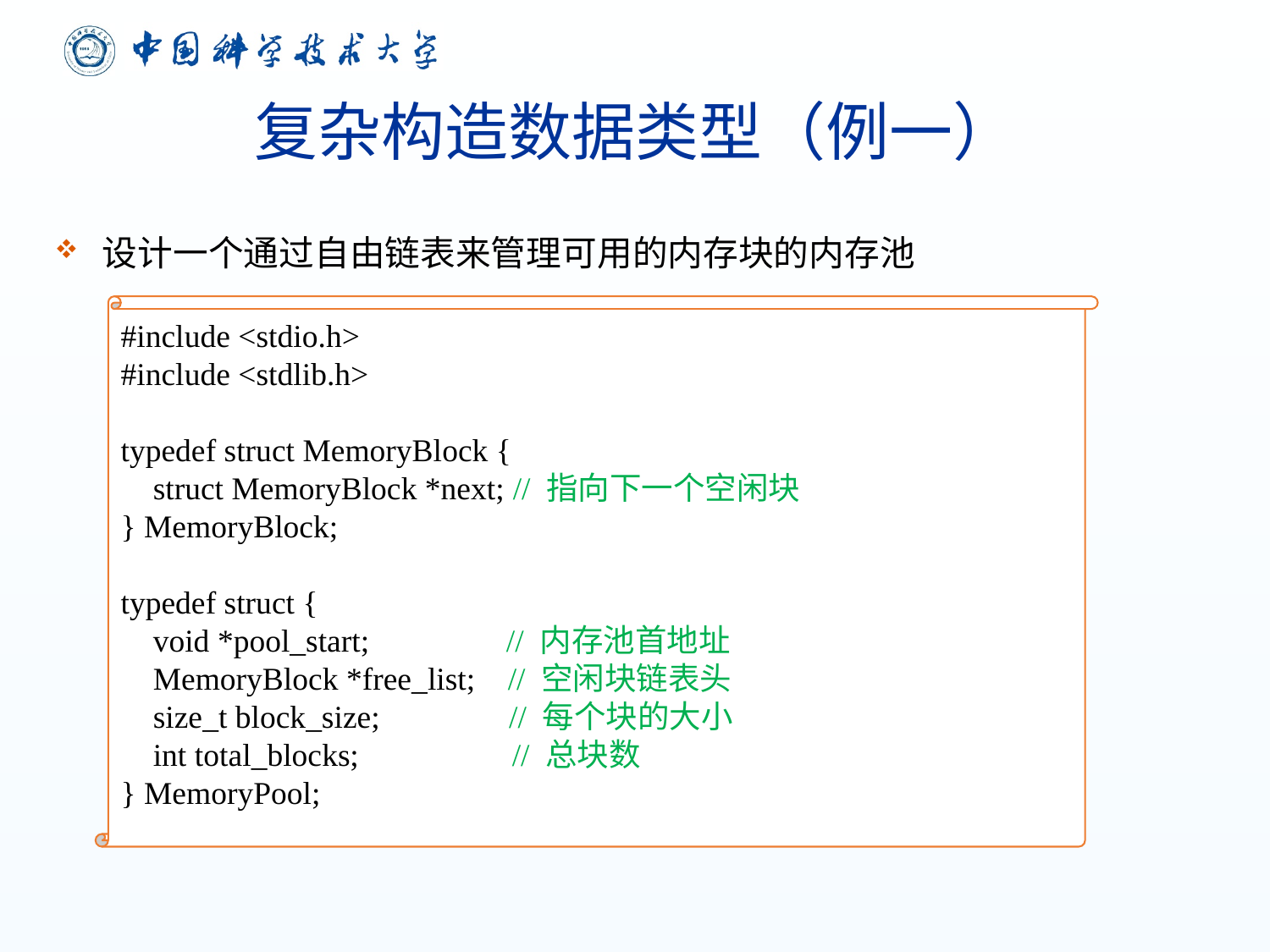

# 复杂构造数据类型（例一）
设计一个通过自由链表来管理可用的内存块的内存池
#include <stdio.h>
#include <stdlib.h>

typedef struct MemoryBlock {
    struct MemoryBlock *next; // 指向下一个空闲块
} MemoryBlock;

typedef struct {
    void *pool_start;                 // 内存池首地址
    MemoryBlock *free_list;    // 空闲块链表头
    size_t block_size;                // 每个块的大小
    int total_blocks;                   // 总块数
} MemoryPool;